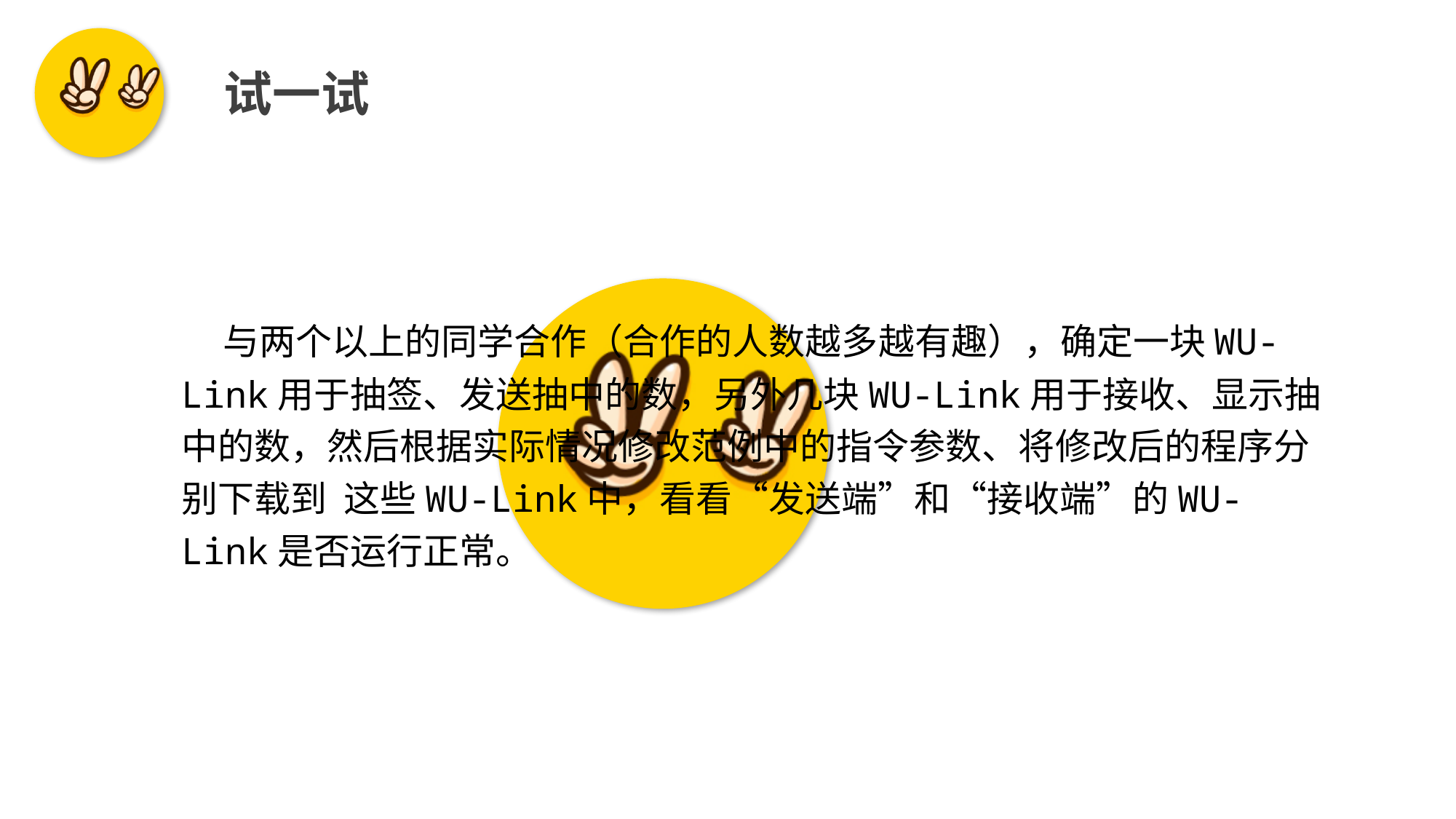

试一试

    与两个以上的同学合作（合作的人数越多越有趣），确定一块WU-Link用于抽签、发送抽中的数，另外几块WU-Link用于接收、显示抽中的数，然后根据实际情况修改范例中的指令参数、将修改后的程序分别下载到  这些WU-Link中，看看“发送端”和“接收端”的WU-Link是否运行正常。